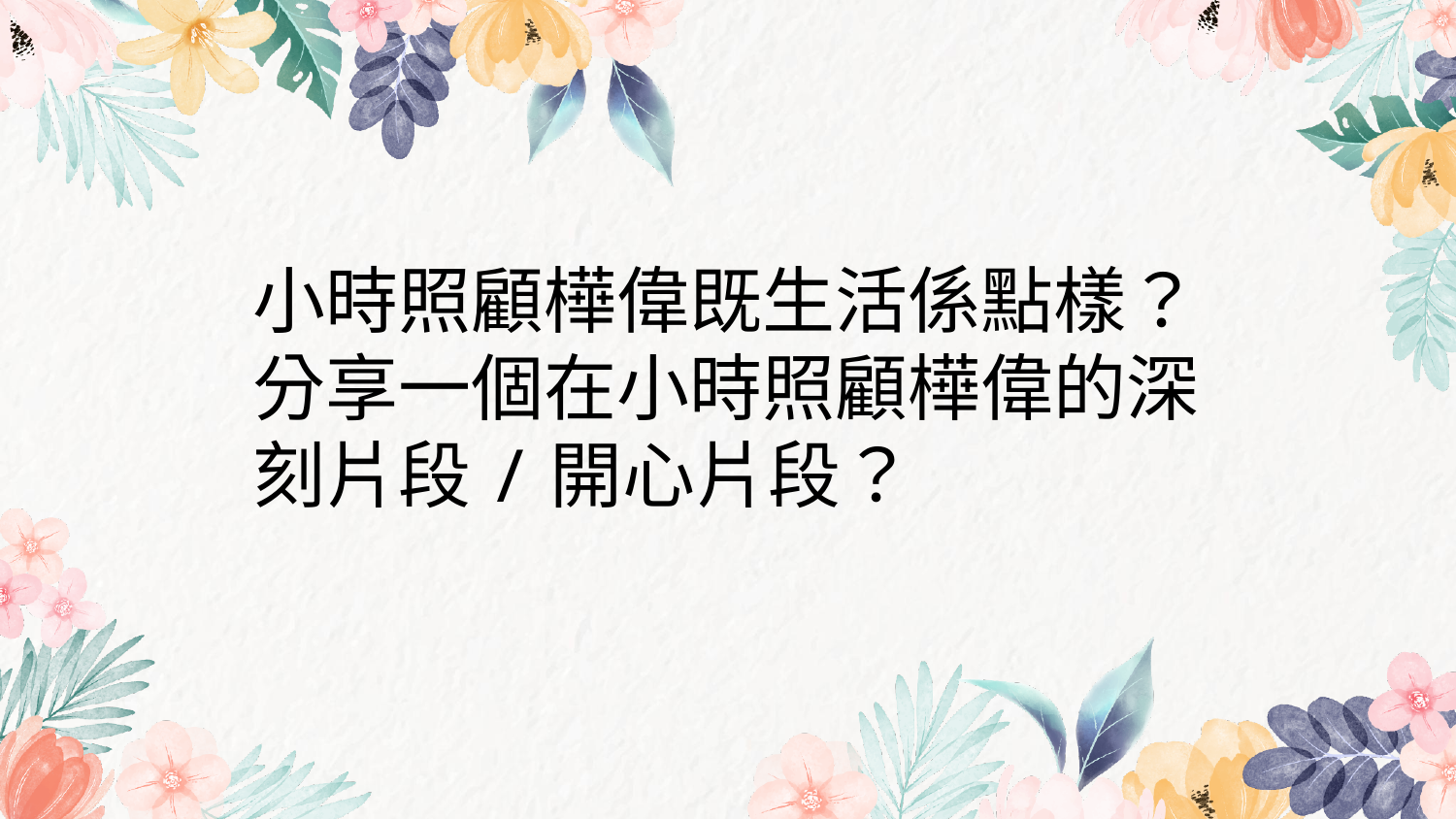

小時照顧樺偉既生活係點樣？分享一個在小時照顧樺偉的深刻片段/開心片段？